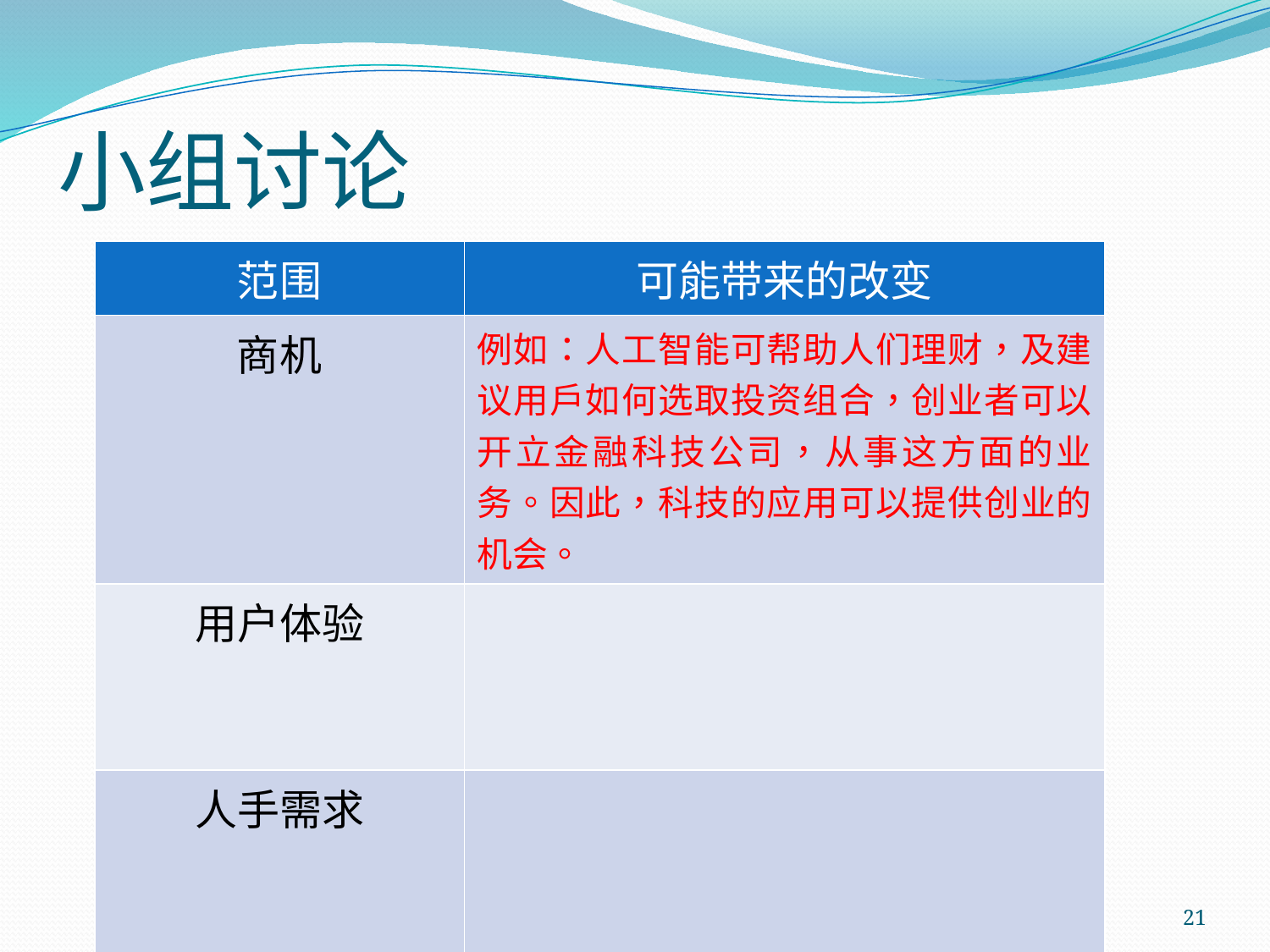

# 小组讨论
| 范围 | 可能带来的改变 |
| --- | --- |
| 商机 | 例如：人工智能可帮助人们理财，及建议用户如何选取投资组合，创业者可以开立金融科技公司，从事这方面的业务。因此，科技的应用可以提供创业的机会。 |
| 用户体验 |  |
| 人手需求 |  |
21